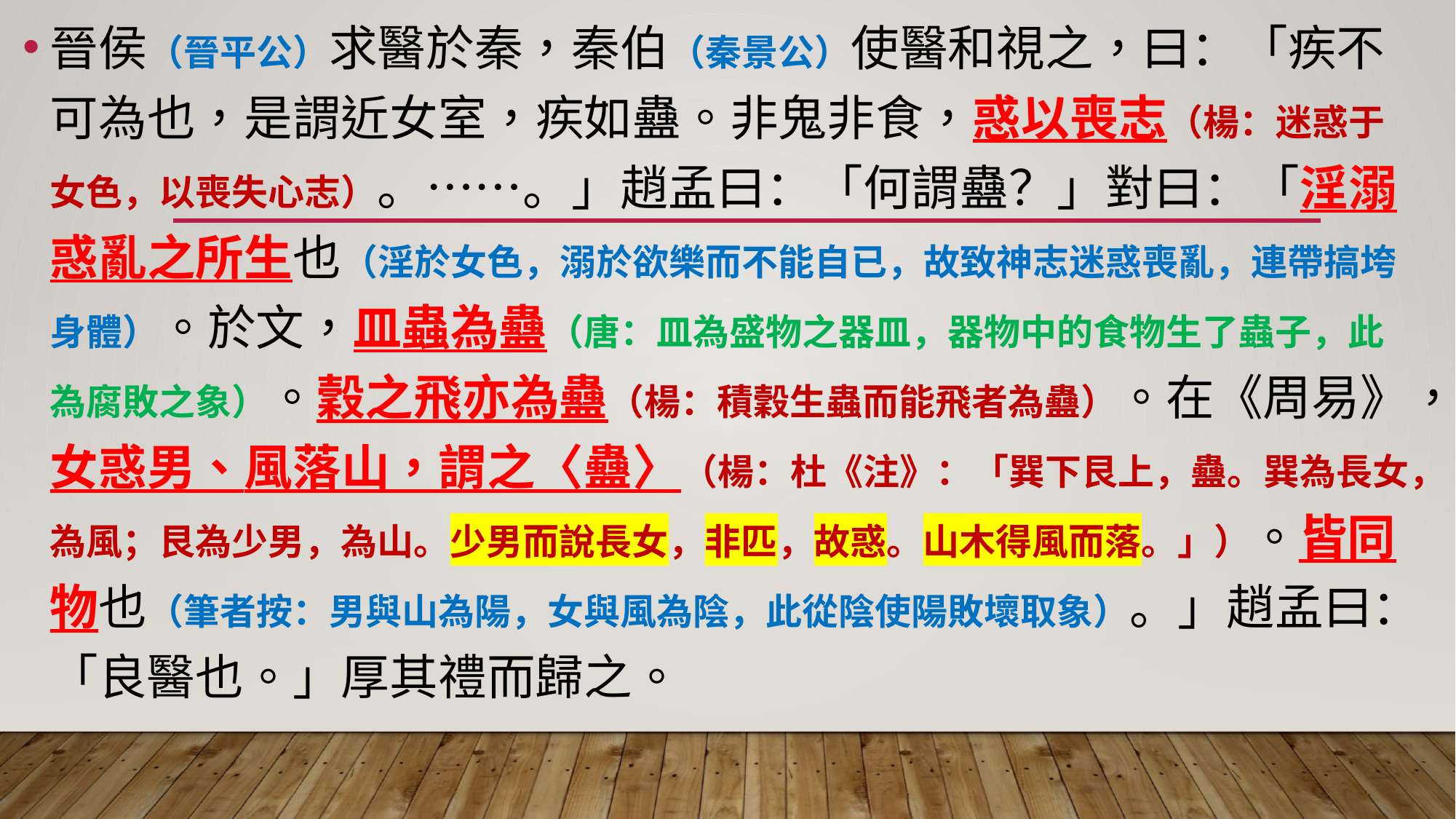

晉侯（晉平公）求醫於秦，秦伯（秦景公）使醫和視之，曰：「疾不可為也，是謂近女室，疾如蠱。非鬼非食，惑以喪志（楊：迷惑于女色，以喪失心志）。……。」趙孟曰：「何謂蠱？」對曰：「淫溺惑亂之所生也（淫於女色，溺於欲樂而不能自已，故致神志迷惑喪亂，連帶搞垮身體）。於文，皿蟲為蠱（唐：皿為盛物之器皿，器物中的食物生了蟲子，此為腐敗之象）。穀之飛亦為蠱（楊：積穀生蟲而能飛者為蠱）。在《周易》，女惑男、風落山，謂之〈蠱〉（楊：杜《注》：「巽下艮上，蠱。巽為長女，為風；艮為少男，為山。少男而說長女，非匹，故惑。山木得風而落。」）。皆同物也（筆者按：男與山為陽，女與風為陰，此從陰使陽敗壞取象）。」趙孟曰：「良醫也。」厚其禮而歸之。